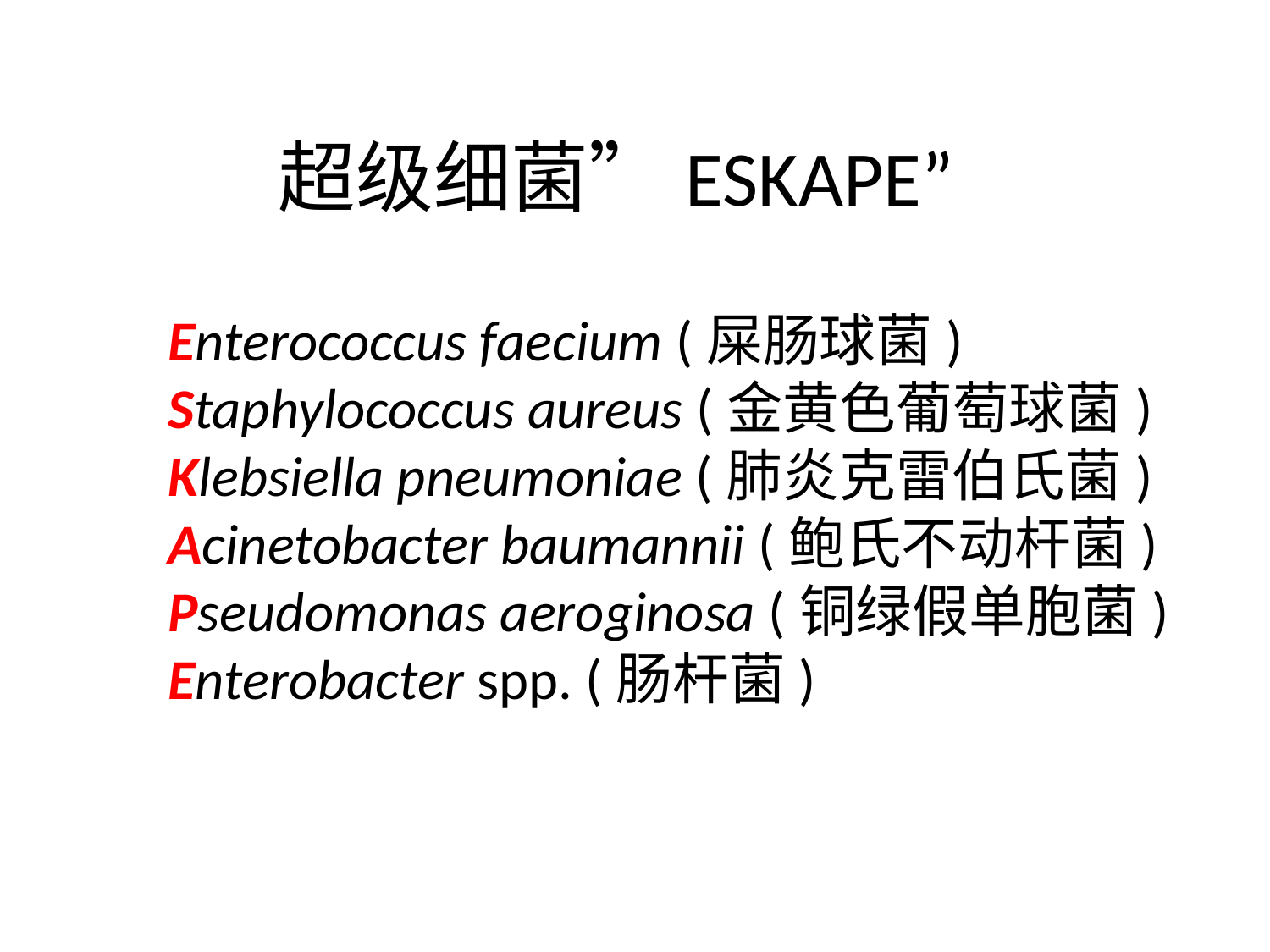

# 超级细菌”ESKAPE”
Enterococcus faecium (屎肠球菌)
Staphylococcus aureus (金黄色葡萄球菌)
Klebsiella pneumoniae (肺炎克雷伯氏菌)
Acinetobacter baumannii (鲍氏不动杆菌)
Pseudomonas aeroginosa (铜绿假单胞菌)
Enterobacter spp. (肠杆菌)